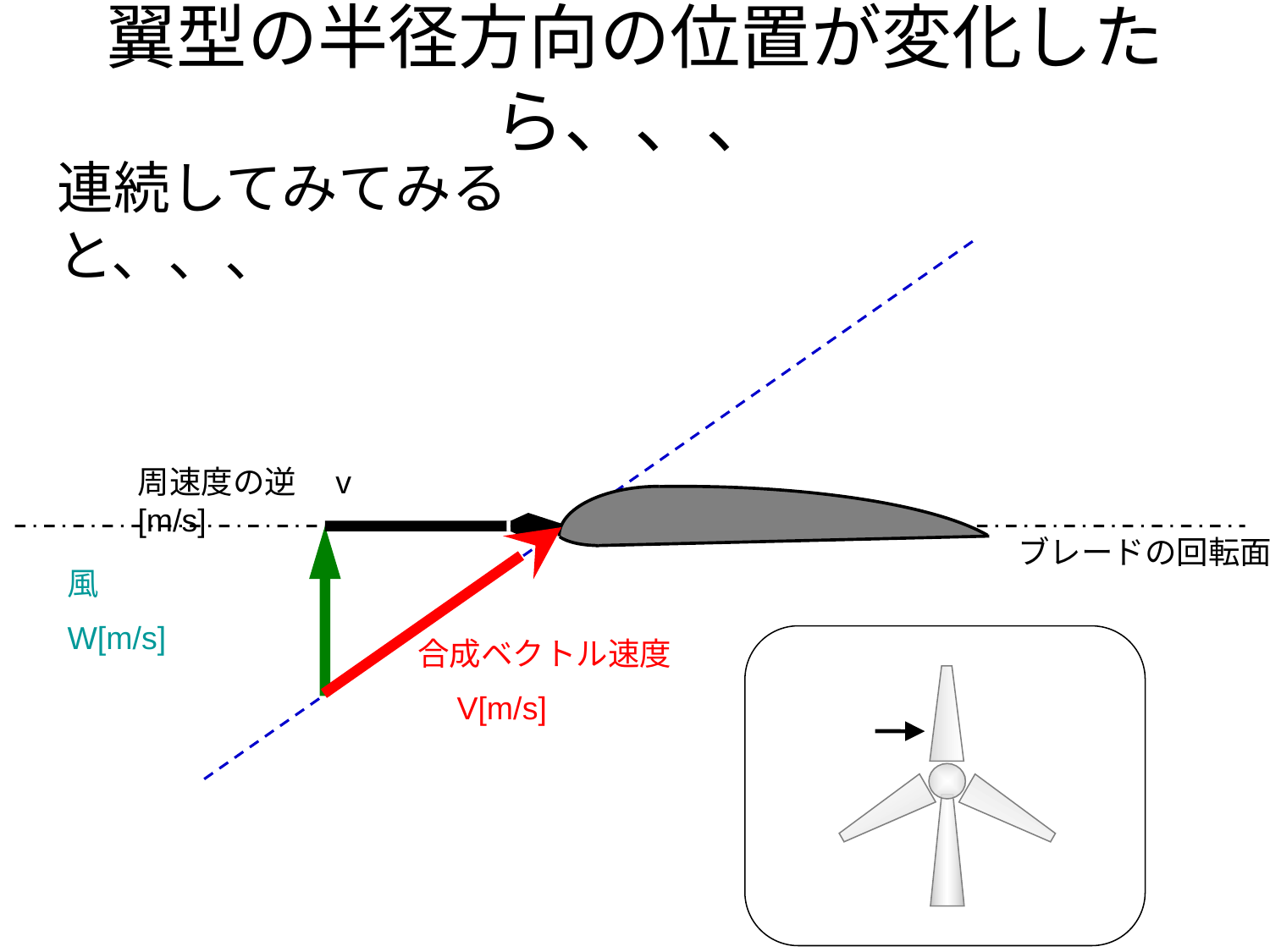

# 翼型の半径方向の位置が変化したら、、、
連続してみてみると、、、

周速度の逆　v　[m/s]

ブレードの回転面
風
W[m/s]

合成ベクトル速度
　V[m/s]